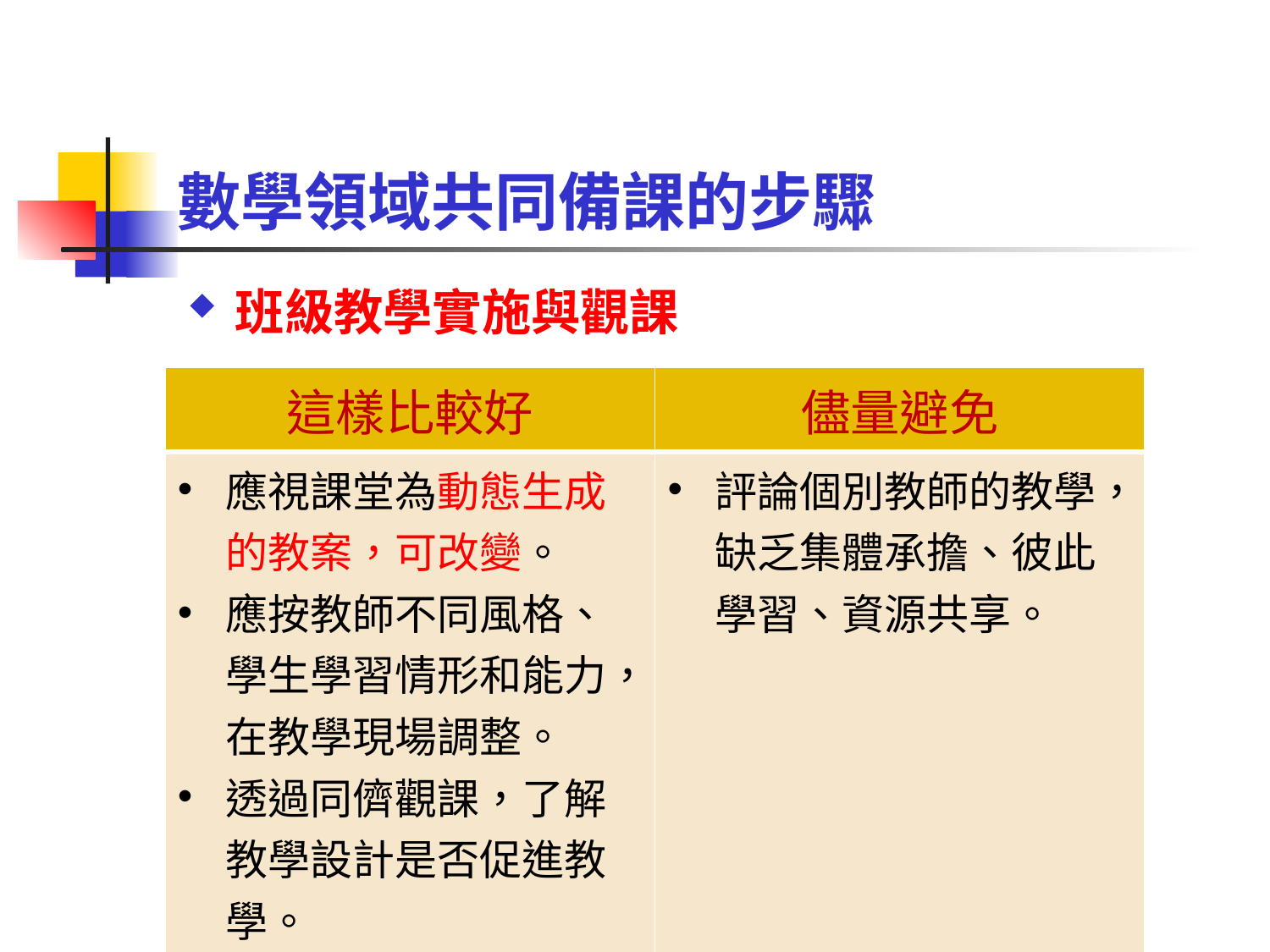

# 數學領域共同備課的步驟
班級教學實施與觀課

| 這樣比較好 | 儘量避免 |
| --- | --- |
| 應視課堂為動態生成的教案，可改變。 應按教師不同風格、學生學習情形和能力，在教學現場調整。 透過同儕觀課，了解教學設計是否促進教學。 | 評論個別教師的教學，缺乏集體承擔、彼此學習、資源共享。 |